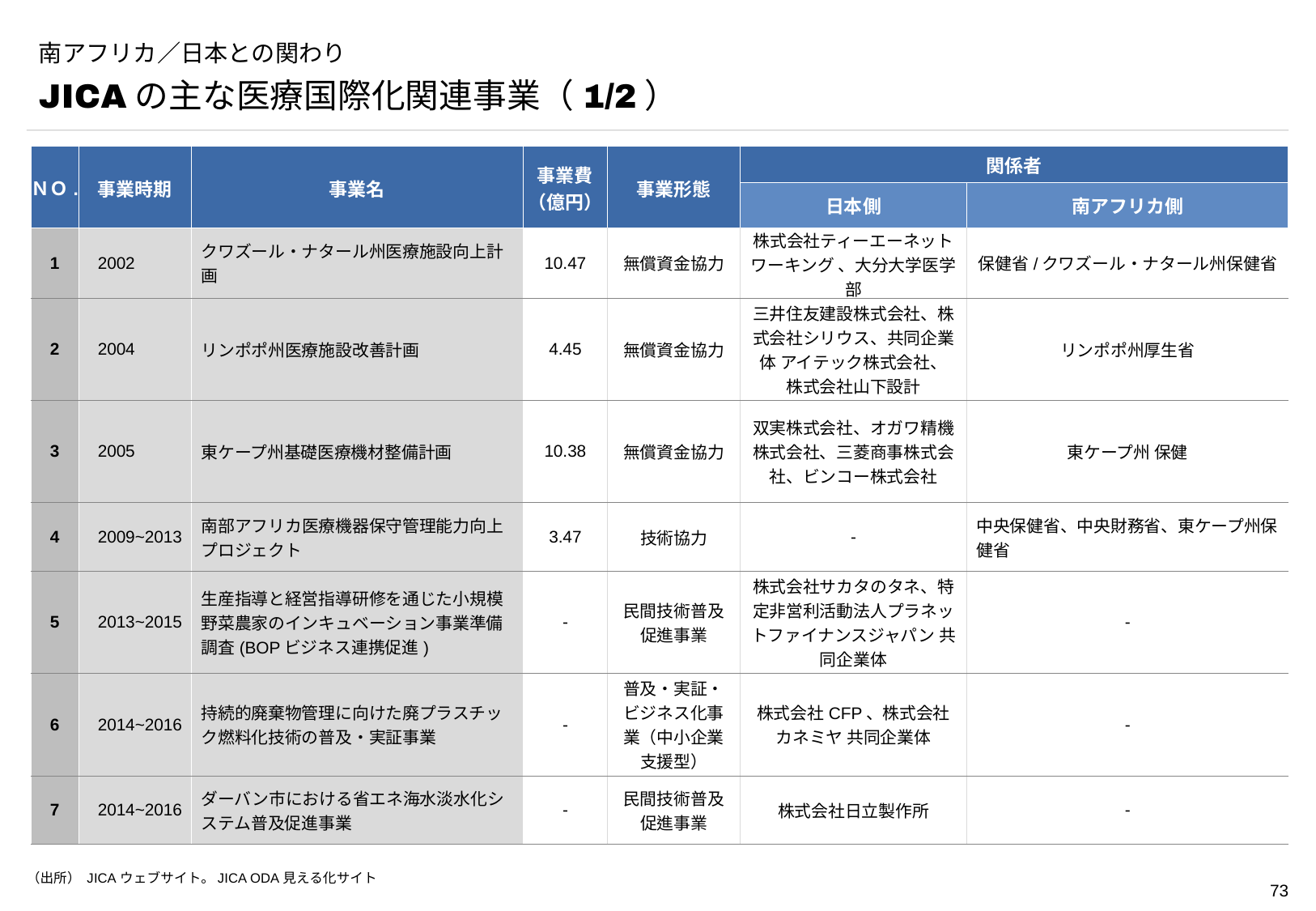

# 南アフリカ／日本との関わり
JICAの主な医療国際化関連事業（1/2）
| ＮＯ. | 事業時期 | 事業名 | 事業費 （億円） | 事業形態 | 関係者 |  |
| --- | --- | --- | --- | --- | --- | --- |
|  |  |  |  |  | 日本側 | 南アフリカ側 |
| 1 | 2002 | クワズール・ナタール州医療施設向上計画 | 10.47 | 無償資金協力 | 株式会社ティーエーネットワーキング 、大分大学医学部 | 保健省/クワズール・ナタール州保健省 |
| 2 | 2004 | リンポポ州医療施設改善計画 | 4.45 | 無償資金協力 | 三井住友建設株式会社、株式会社シリウス、共同企業体 アイテック株式会社、 株式会社山下設計 | リンポポ州厚生省 |
| 3 | 2005 | 東ケープ州基礎医療機材整備計画 | 10.38 | 無償資金協力 | 双実株式会社、オガワ精機株式会社、三菱商事株式会社、ビンコー株式会社 | 東ケープ州 保健 |
| 4 | 2009~2013 | 南部アフリカ医療機器保守管理能力向上プロジェクト | 3.47 | 技術協力 | - | 中央保健省、中央財務省、東ケープ州保健省 |
| 5 | 2013~2015 | 生産指導と経営指導研修を通じた小規模野菜農家のインキュベーション事業準備調査(BOPビジネス連携促進) | - | 民間技術普及促進事業 | 株式会社サカタのタネ、特定非営利活動法人プラネットファイナンスジャパン 共同企業体 | - |
| 6 | 2014~2016 | 持続的廃棄物管理に向けた廃プラスチック燃料化技術の普及・実証事業 | - | 普及・実証・ビジネス化事業（中小企業支援型） | 株式会社CFP、株式会社カネミヤ 共同企業体 | - |
| 7 | 2014~2016 | ダーバン市における省エネ海水淡水化システム普及促進事業 | - | 民間技術普及促進事業 | 株式会社日立製作所 | - |

（出所） JICAウェブサイト。JICA ODA見える化サイト